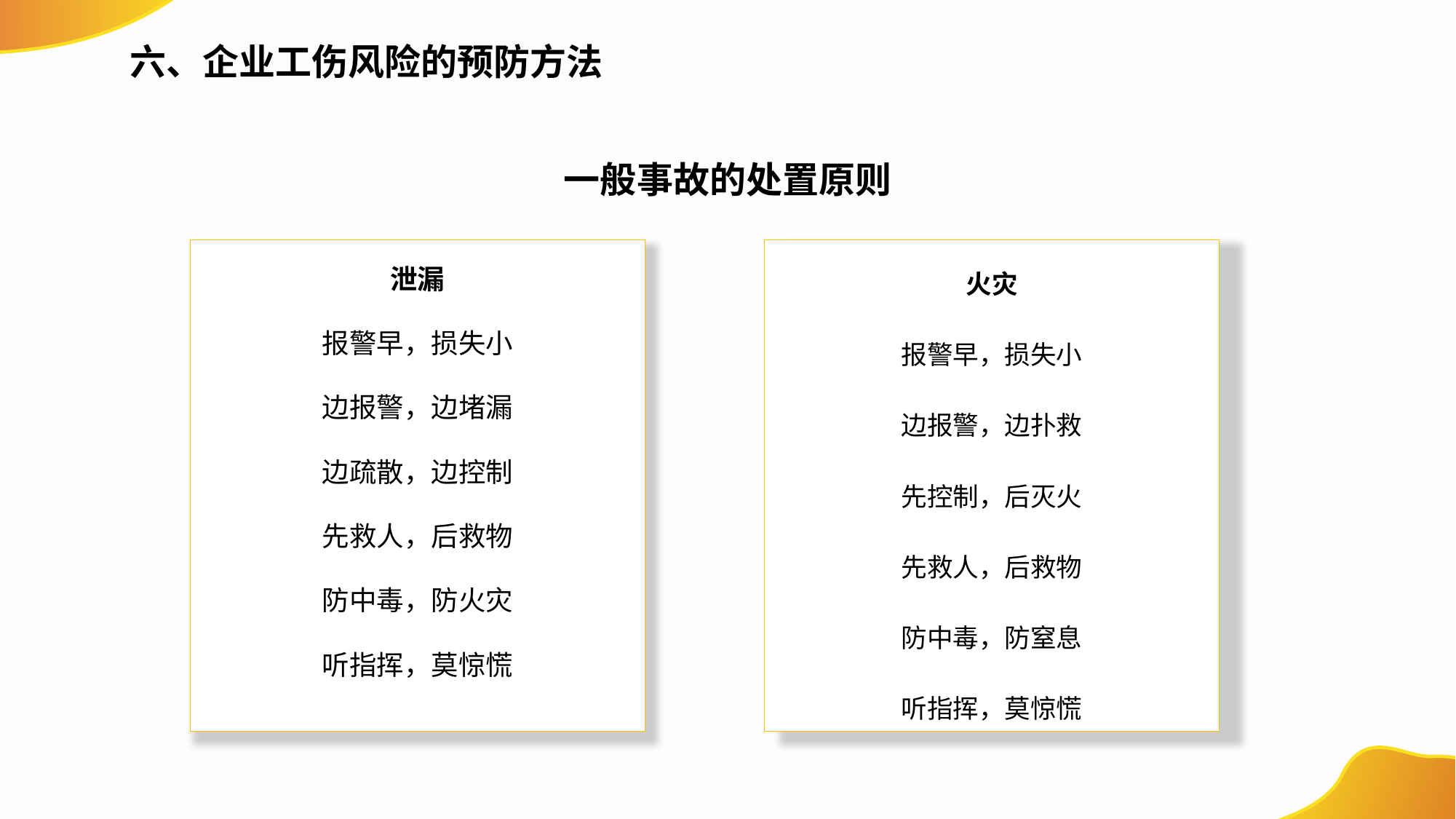

一般事故的处置原则
火灾
报警早，损失小
边报警，边扑救
先控制，后灭火
先救人，后救物
防中毒，防窒息
听指挥，莫惊慌
泄漏
报警早，损失小
边报警，边堵漏
边疏散，边控制
先救人，后救物
防中毒，防火灾
听指挥，莫惊慌